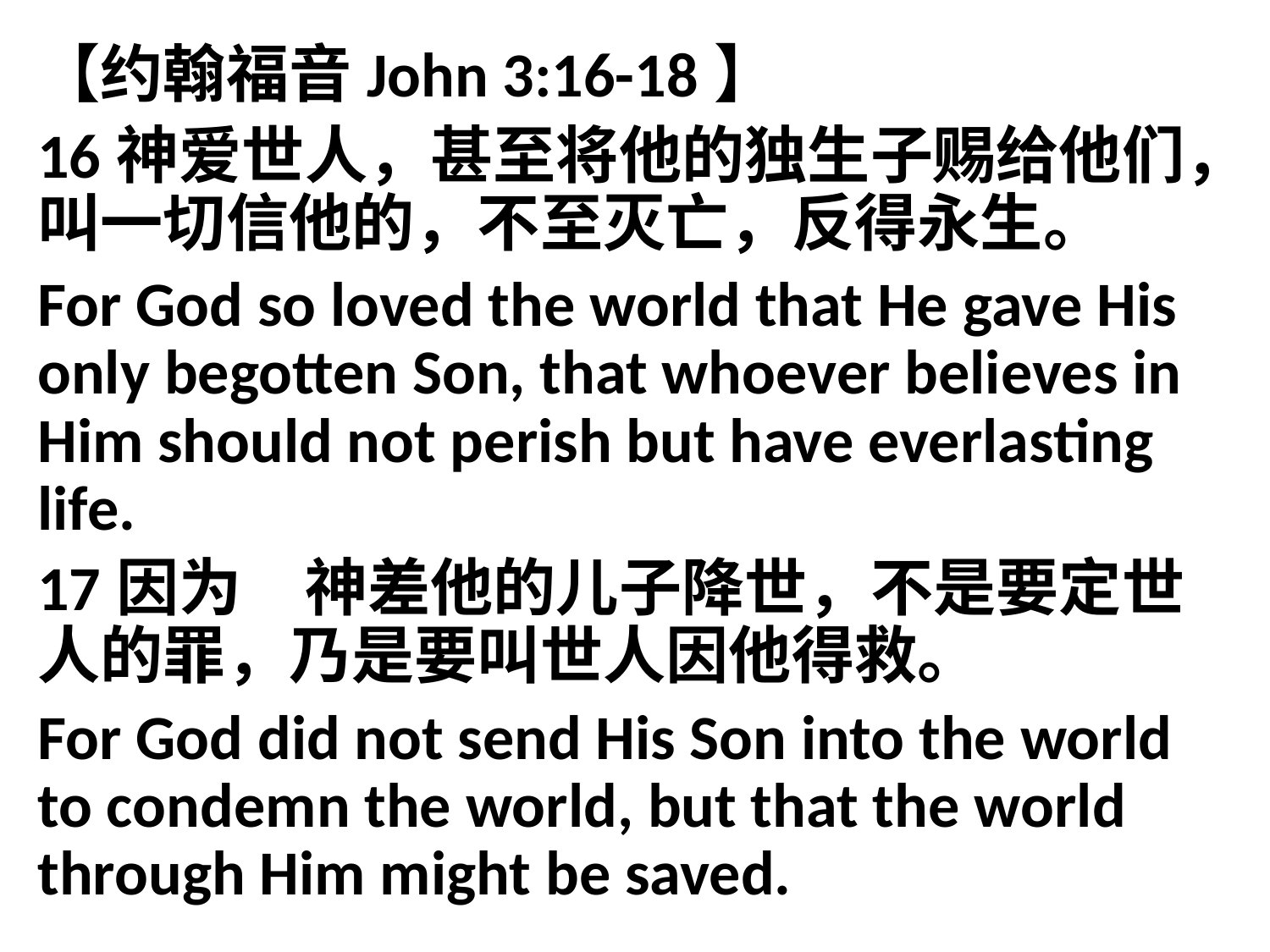

【约翰福音John 3:16-18】
16神爱世人，甚至将他的独生子赐给他们，叫一切信他的，不至灭亡，反得永生。
For God so loved the world that He gave His only begotten Son, that whoever believes in Him should not perish but have everlasting life.
17因为　神差他的儿子降世，不是要定世人的罪，乃是要叫世人因他得救。
For God did not send His Son into the world to condemn the world, but that the world through Him might be saved.